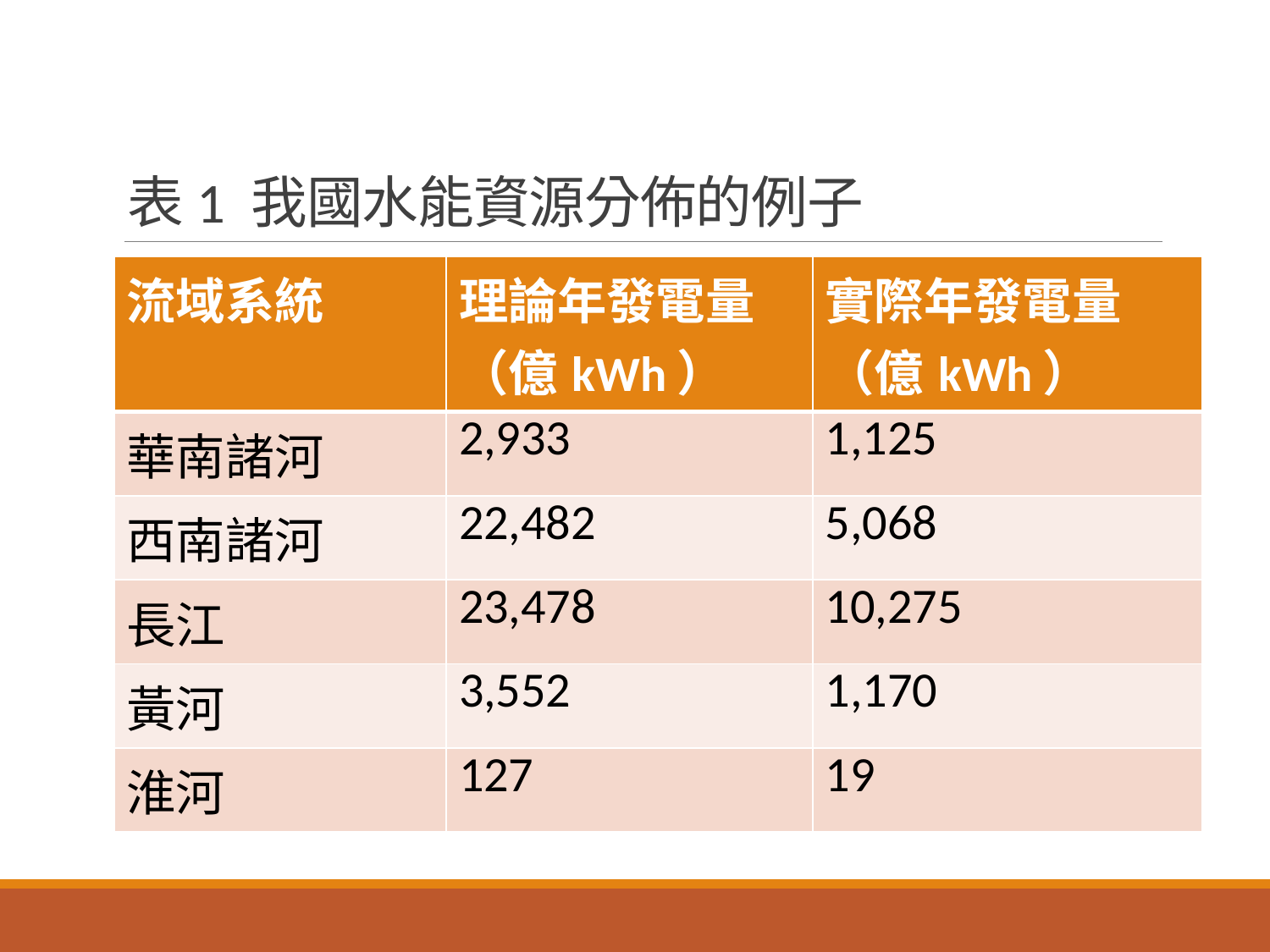

# 表1 我國水能資源分佈的例子
| 流域系統 | 理論年發電量（億kWh） | 實際年發電量（億kWh） |
| --- | --- | --- |
| 華南諸河 | 2,933 | 1,125 |
| 西南諸河 | 22,482 | 5,068 |
| 長江 | 23,478 | 10,275 |
| 黃河 | 3,552 | 1,170 |
| 淮河 | 127 | 19 |